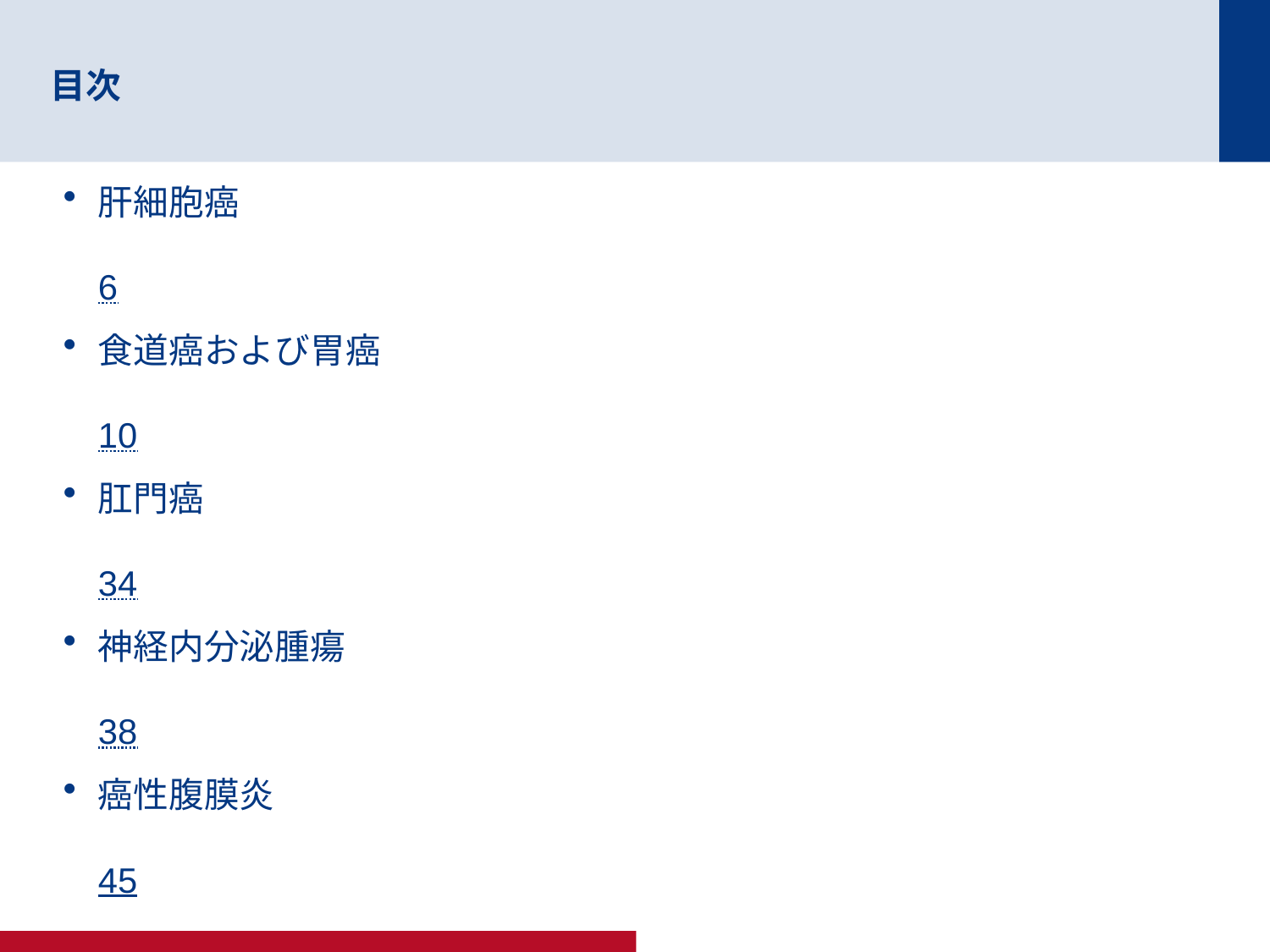

# 目次
肝細胞癌	6
食道癌および胃癌	10
肛門癌	34
神経内分泌腫瘍	38
癌性腹膜炎	45